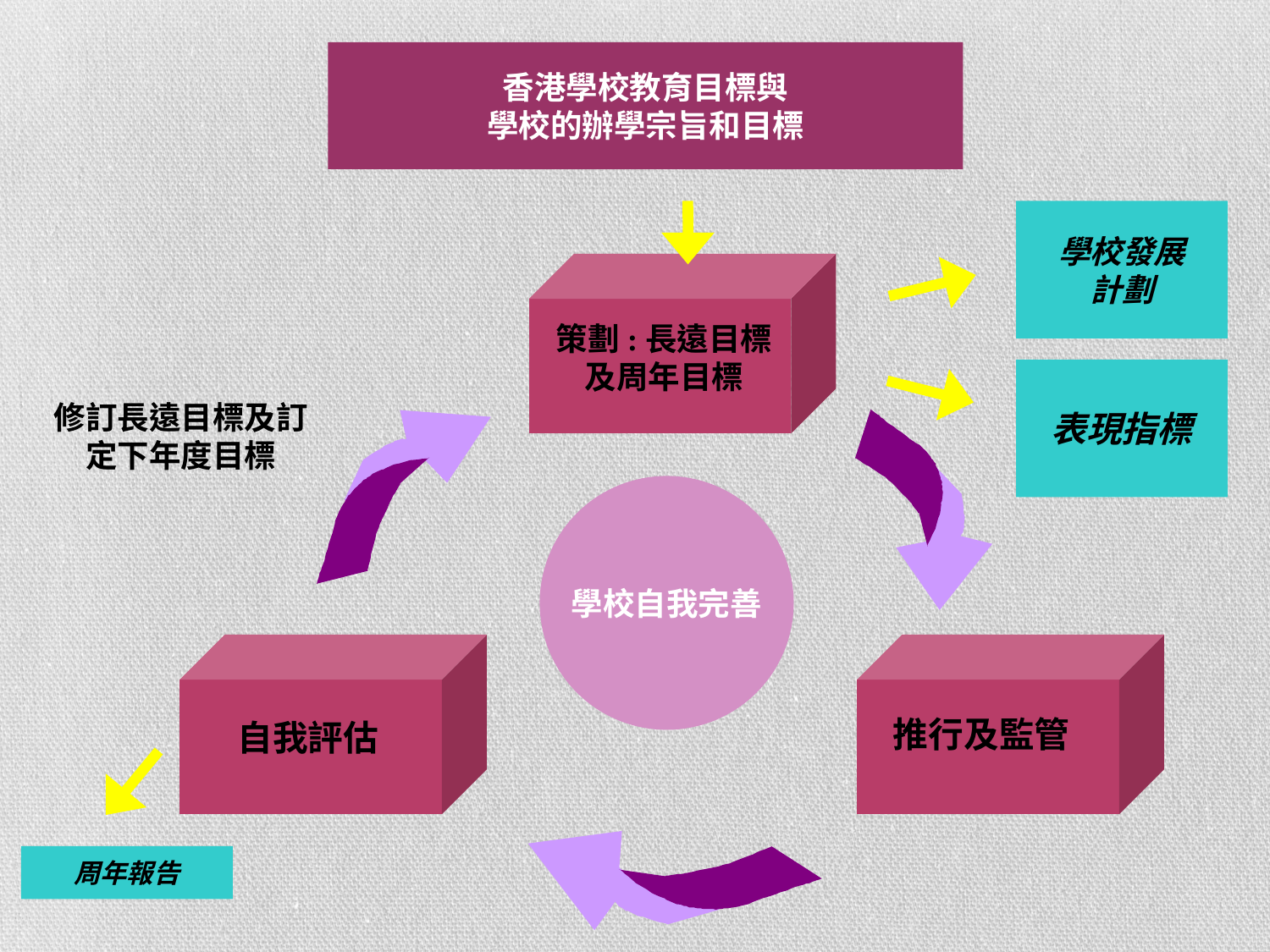

香港學校教育目標與
學校的辦學宗旨和目標

學校發展
計劃

策劃:長遠目標
及周年目標
表現指標

修訂長遠目標及訂定下年度目標

學校自我完善

推行及監管
自我評估

周年報告